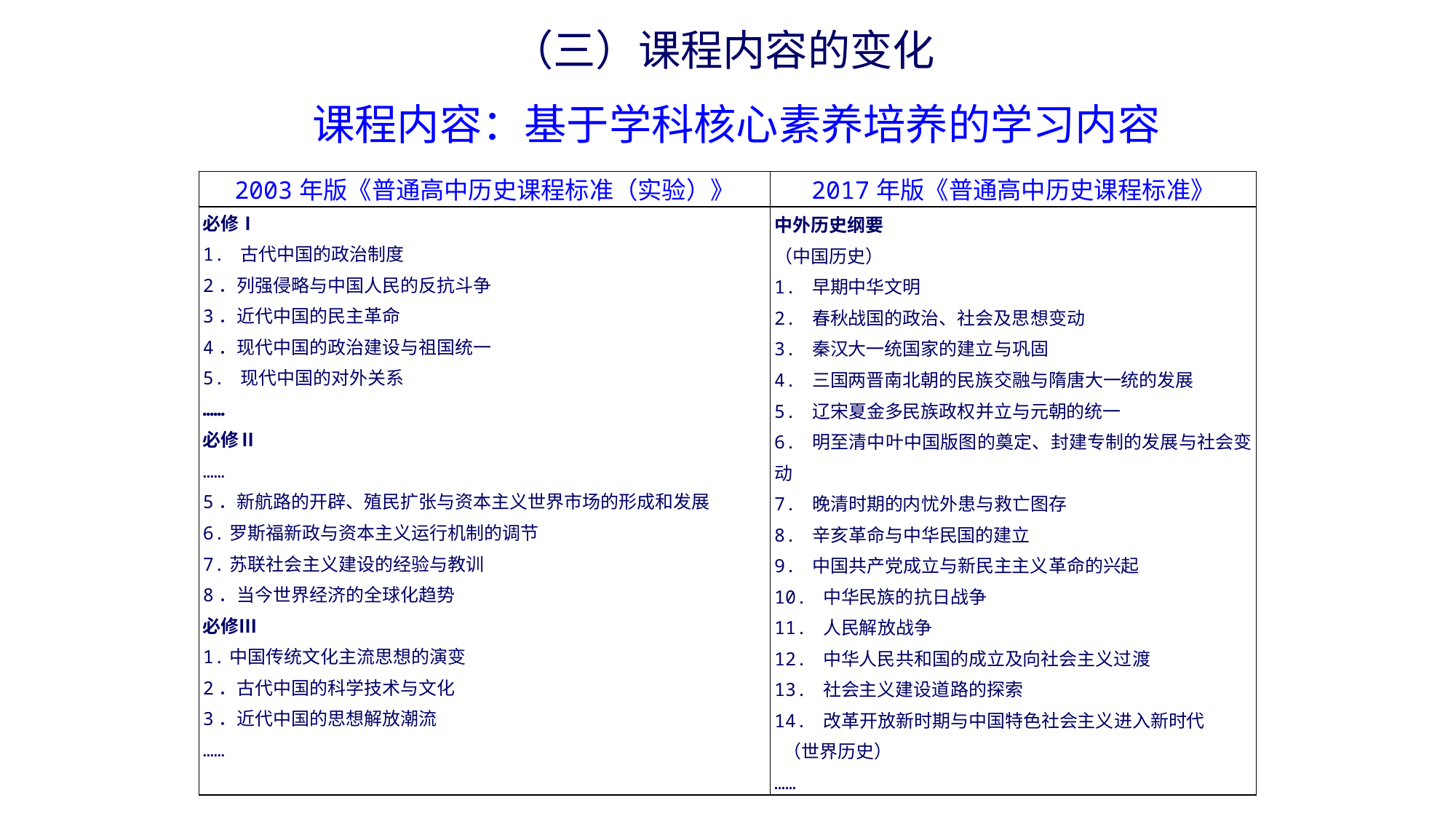

（三）课程内容的变化
 课程内容：基于学科核心素养培养的学习内容
| 2003年版《普通高中历史课程标准（实验）》 | 2017年版《普通高中历史课程标准》 |
| --- | --- |
| 必修Ⅰ 1. 古代中国的政治制度 2．列强侵略与中国人民的反抗斗争  3．近代中国的民主革命 4．现代中国的政治建设与祖国统一 5. 现代中国的对外关系 …… 必修Ⅱ …… 5．新航路的开辟、殖民扩张与资本主义世界市场的形成和发展 6.罗斯福新政与资本主义运行机制的调节 7.苏联社会主义建设的经验与教训 8．当今世界经济的全球化趋势 必修Ⅲ 1.中国传统文化主流思想的演变 2．古代中国的科学技术与文化 3．近代中国的思想解放潮流 …… | 中外历史纲要 （中国历史） 1. 早期中华文明 2. 春秋战国的政治、社会及思想变动  3. 秦汉大一统国家的建立与巩固 4. 三国两晋南北朝的民族交融与隋唐大一统的发展 5. 辽宋夏金多民族政权并立与元朝的统一 6. 明至清中叶中国版图的奠定、封建专制的发展与社会变动 7. 晚清时期的内忧外患与救亡图存 8. 辛亥革命与中华民国的建立 9. 中国共产党成立与新民主主义革命的兴起 10. 中华民族的抗日战争 11. 人民解放战争 12. 中华人民共和国的成立及向社会主义过渡 13. 社会主义建设道路的探索 14. 改革开放新时期与中国特色社会主义进入新时代  （世界历史） …… |